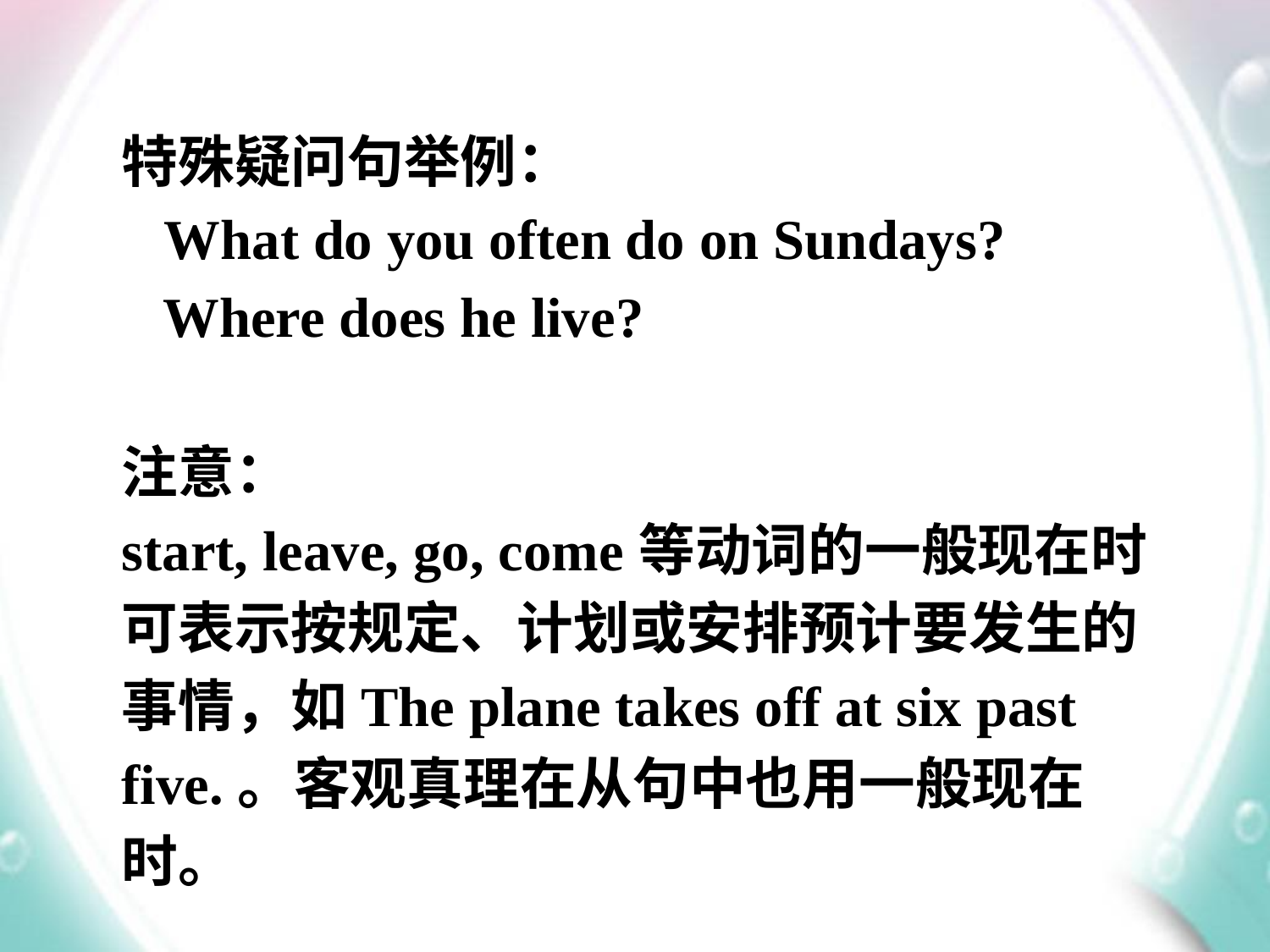

特殊疑问句举例：
   What do you often do on Sundays?
   Where does he live?

注意：
start, leave, go, come等动词的一般现在时可表示按规定、计划或安排预计要发生的事情，如The plane takes off at six past five.。客观真理在从句中也用一般现在时。